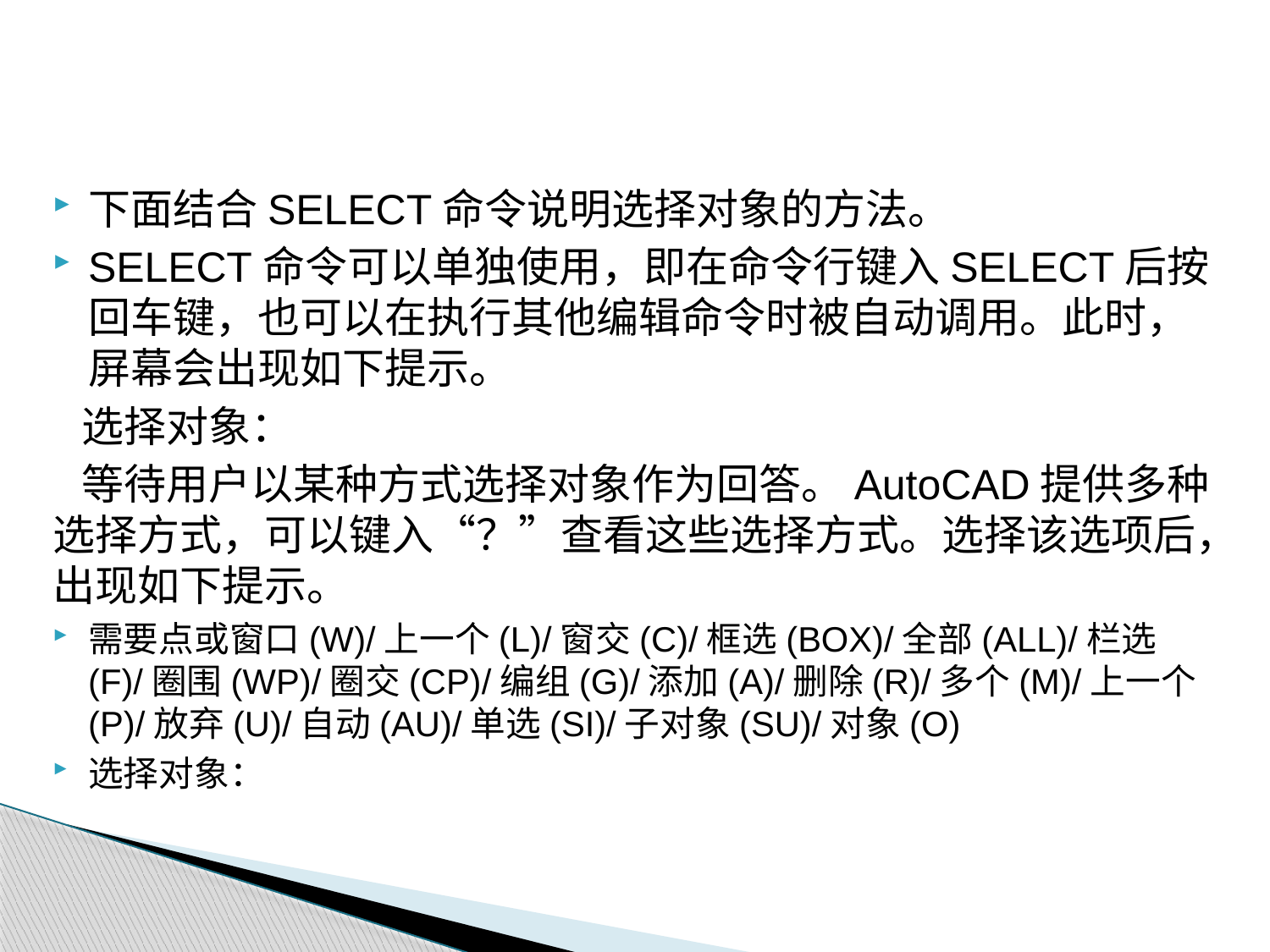

下面结合SELECT命令说明选择对象的方法。
SELECT命令可以单独使用，即在命令行键入SELECT后按回车键，也可以在执行其他编辑命令时被自动调用。此时，屏幕会出现如下提示。
  选择对象：
  等待用户以某种方式选择对象作为回答。AutoCAD提供多种选择方式，可以键入“？”查看这些选择方式。选择该选项后，出现如下提示。
需要点或窗口(W)/上一个(L)/窗交(C)/框选(BOX)/全部(ALL)/栏选(F)/圈围(WP)/圈交(CP)/编组(G)/添加(A)/删除(R)/多个(M)/上一个(P)/放弃(U)/自动(AU)/单选(SI)/子对象(SU)/对象(O)
选择对象：